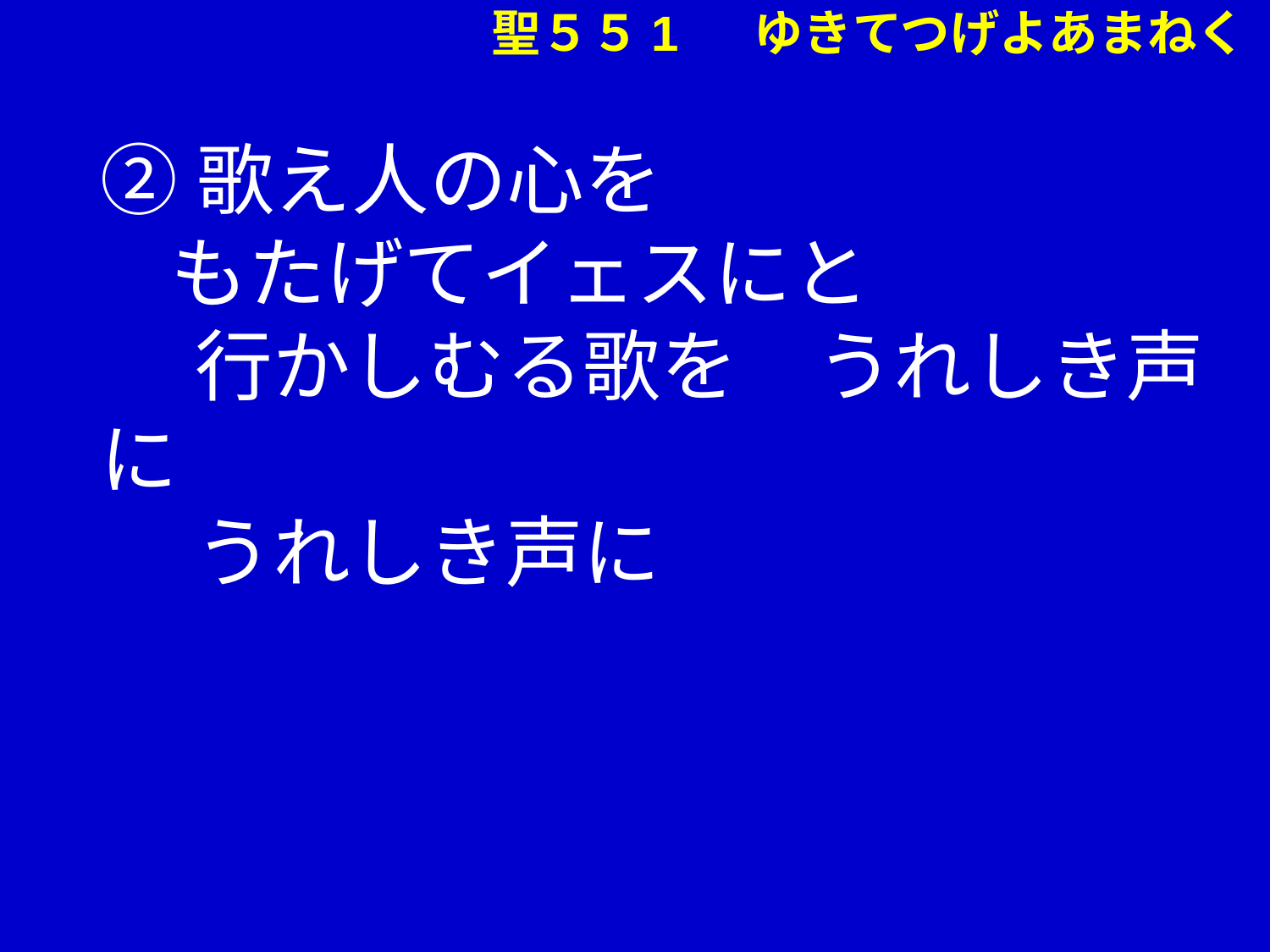

聖５５1 　ゆきてつげよあまねく
②歌え人の心を
   もたげてイェスにと
　 行かしむる歌を　うれしき声に
　 うれしき声に